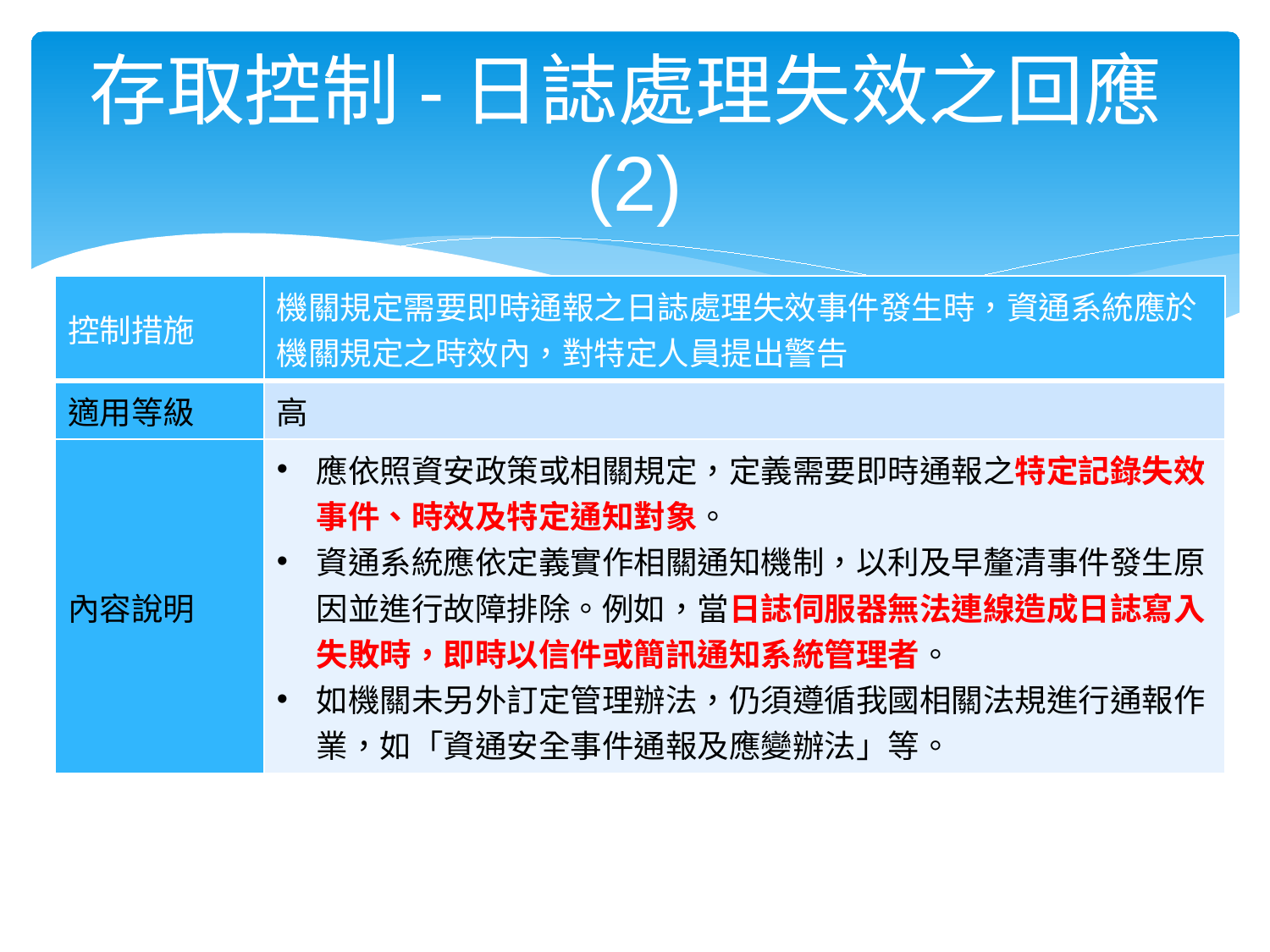

# 存取控制-日誌處理失效之回應(2)
| 控制措施 | 機關規定需要即時通報之日誌處理失效事件發生時，資通系統應於機關規定之時效內，對特定人員提出警告 |
| --- | --- |
| 適用等級 | 高 |
| 內容說明 | 應依照資安政策或相關規定，定義需要即時通報之特定記錄失效事件、時效及特定通知對象。 資通系統應依定義實作相關通知機制，以利及早釐清事件發生原因並進行故障排除。例如，當日誌伺服器無法連線造成日誌寫入失敗時，即時以信件或簡訊通知系統管理者。 如機關未另外訂定管理辦法，仍須遵循我國相關法規進行通報作業，如「資通安全事件通報及應變辦法」等。 |